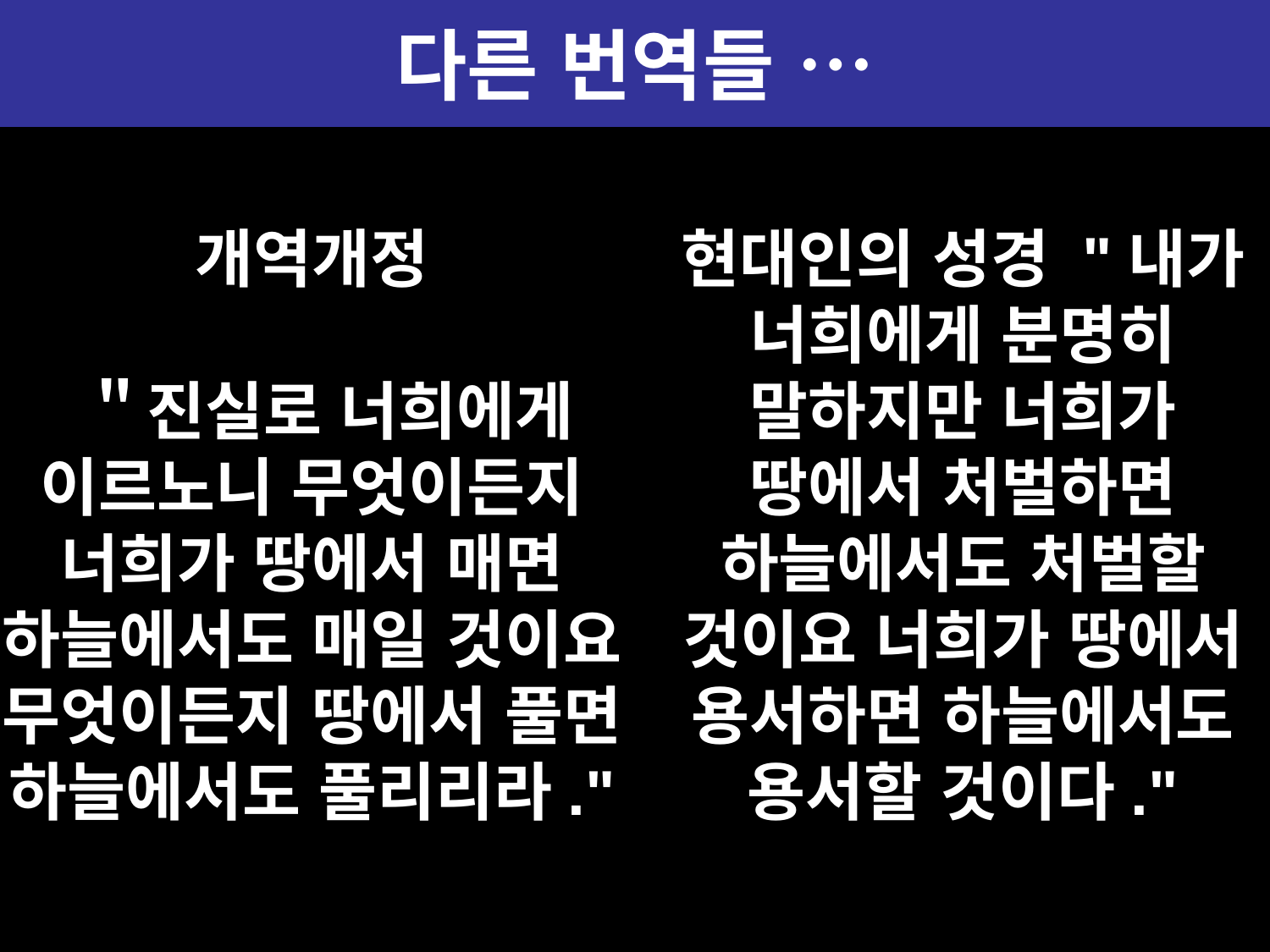

다른 번역들 …
# A Better Translation…
개역개정

 ＂진실로 너희에게 이르노니 무엇이든지 너희가 땅에서 매면 하늘에서도 매일 것이요 무엇이든지 땅에서 풀면 하늘에서도 풀리리라."
현대인의 성경 "내가 너희에게 분명히 말하지만 너희가 땅에서 처벌하면 하늘에서도 처벌할 것이요 너희가 땅에서 용서하면 하늘에서도 용서할 것이다."